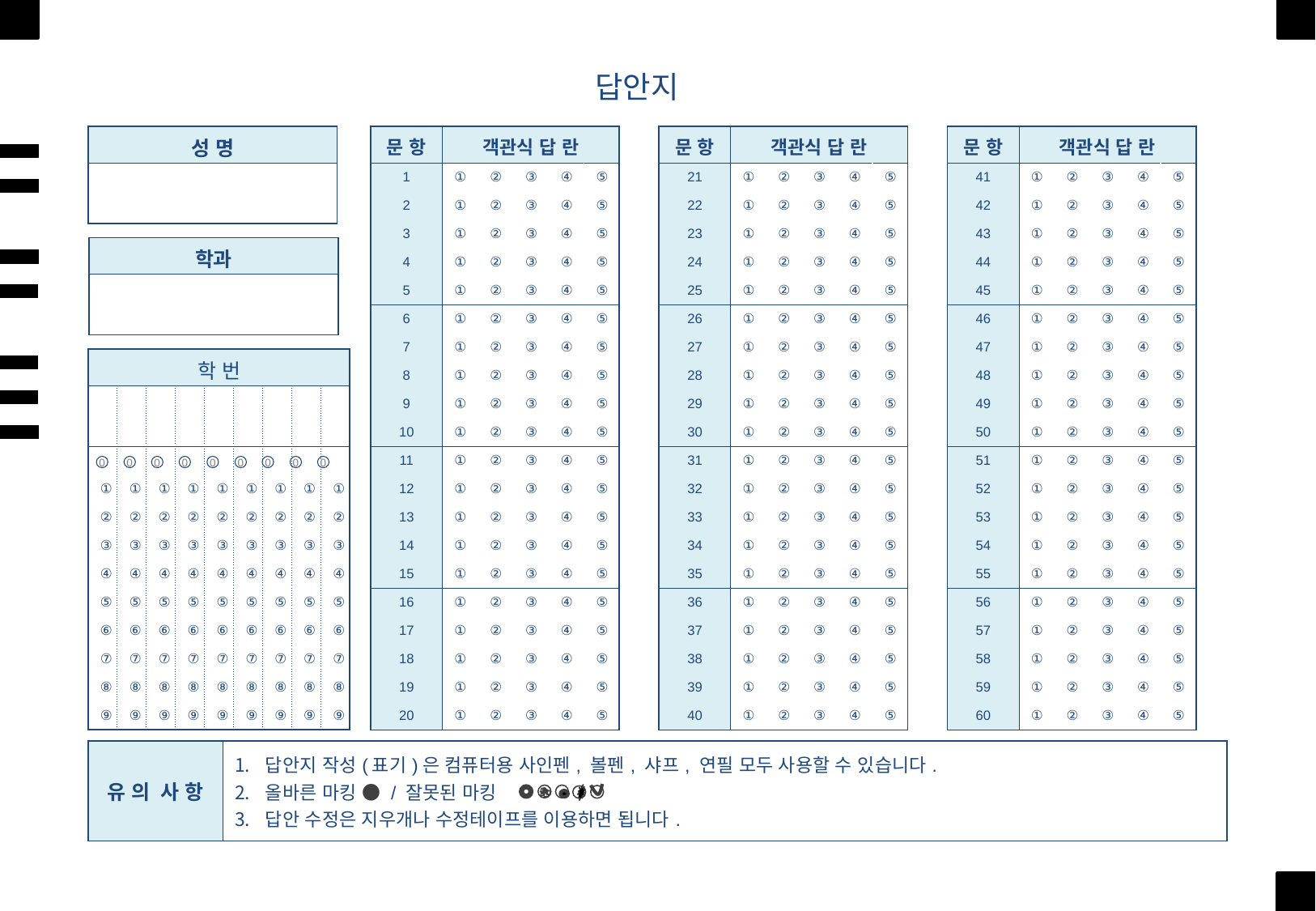

답안지
| 성 명 |
| --- |
|  |
| 문 항 | 객관식 답 란 |  |  |  |  |
| --- | --- | --- | --- | --- | --- |
| 1 | ① | ② | ③ | ④ | ⑤ |
| 2 | ① | ② | ③ | ④ | ⑤ |
| 3 | ① | ② | ③ | ④ | ⑤ |
| 4 | ① | ② | ③ | ④ | ⑤ |
| 5 | ① | ② | ③ | ④ | ⑤ |
| 6 | ① | ② | ③ | ④ | ⑤ |
| 7 | ① | ② | ③ | ④ | ⑤ |
| 8 | ① | ② | ③ | ④ | ⑤ |
| 9 | ① | ② | ③ | ④ | ⑤ |
| 10 | ① | ② | ③ | ④ | ⑤ |
| 11 | ① | ② | ③ | ④ | ⑤ |
| 12 | ① | ② | ③ | ④ | ⑤ |
| 13 | ① | ② | ③ | ④ | ⑤ |
| 14 | ① | ② | ③ | ④ | ⑤ |
| 15 | ① | ② | ③ | ④ | ⑤ |
| 16 | ① | ② | ③ | ④ | ⑤ |
| 17 | ① | ② | ③ | ④ | ⑤ |
| 18 | ① | ② | ③ | ④ | ⑤ |
| 19 | ① | ② | ③ | ④ | ⑤ |
| 20 | ① | ② | ③ | ④ | ⑤ |
| 문 항 | 객관식 답 란 |  |  |  |  |
| --- | --- | --- | --- | --- | --- |
| 21 | ① | ② | ③ | ④ | ⑤ |
| 22 | ① | ② | ③ | ④ | ⑤ |
| 23 | ① | ② | ③ | ④ | ⑤ |
| 24 | ① | ② | ③ | ④ | ⑤ |
| 25 | ① | ② | ③ | ④ | ⑤ |
| 26 | ① | ② | ③ | ④ | ⑤ |
| 27 | ① | ② | ③ | ④ | ⑤ |
| 28 | ① | ② | ③ | ④ | ⑤ |
| 29 | ① | ② | ③ | ④ | ⑤ |
| 30 | ① | ② | ③ | ④ | ⑤ |
| 31 | ① | ② | ③ | ④ | ⑤ |
| 32 | ① | ② | ③ | ④ | ⑤ |
| 33 | ① | ② | ③ | ④ | ⑤ |
| 34 | ① | ② | ③ | ④ | ⑤ |
| 35 | ① | ② | ③ | ④ | ⑤ |
| 36 | ① | ② | ③ | ④ | ⑤ |
| 37 | ① | ② | ③ | ④ | ⑤ |
| 38 | ① | ② | ③ | ④ | ⑤ |
| 39 | ① | ② | ③ | ④ | ⑤ |
| 40 | ① | ② | ③ | ④ | ⑤ |
| 문 항 | 객관식 답 란 |  |  |  |  |
| --- | --- | --- | --- | --- | --- |
| 41 | ① | ② | ③ | ④ | ⑤ |
| 42 | ① | ② | ③ | ④ | ⑤ |
| 43 | ① | ② | ③ | ④ | ⑤ |
| 44 | ① | ② | ③ | ④ | ⑤ |
| 45 | ① | ② | ③ | ④ | ⑤ |
| 46 | ① | ② | ③ | ④ | ⑤ |
| 47 | ① | ② | ③ | ④ | ⑤ |
| 48 | ① | ② | ③ | ④ | ⑤ |
| 49 | ① | ② | ③ | ④ | ⑤ |
| 50 | ① | ② | ③ | ④ | ⑤ |
| 51 | ① | ② | ③ | ④ | ⑤ |
| 52 | ① | ② | ③ | ④ | ⑤ |
| 53 | ① | ② | ③ | ④ | ⑤ |
| 54 | ① | ② | ③ | ④ | ⑤ |
| 55 | ① | ② | ③ | ④ | ⑤ |
| 56 | ① | ② | ③ | ④ | ⑤ |
| 57 | ① | ② | ③ | ④ | ⑤ |
| 58 | ① | ② | ③ | ④ | ⑤ |
| 59 | ① | ② | ③ | ④ | ⑤ |
| 60 | ① | ② | ③ | ④ | ⑤ |

| 학과 |
| --- |
|  |

| 학 번 |  |  | 사 번 |  |  |  |  |  |
| --- | --- | --- | --- | --- | --- | --- | --- | --- |
|  |  |  |  |  |  |  |  |  |
|  |  |  |  |  |  |  |  |  |
| ① | ① | ① | ① | ① | ① | ① | ① | ① |
| ② | ② | ② | ② | ② | ② | ② | ② | ② |
| ③ | ③ | ③ | ③ | ③ | ③ | ③ | ③ | ③ |
| ④ | ④ | ④ | ④ | ④ | ④ | ④ | ④ | ④ |
| ⑤ | ⑤ | ⑤ | ⑤ | ⑤ | ⑤ | ⑤ | ⑤ | ⑤ |
| ⑥ | ⑥ | ⑥ | ⑥ | ⑥ | ⑥ | ⑥ | ⑥ | ⑥ |
| ⑦ | ⑦ | ⑦ | ⑦ | ⑦ | ⑦ | ⑦ | ⑦ | ⑦ |
| ⑧ | ⑧ | ⑧ | ⑧ | ⑧ | ⑧ | ⑧ | ⑧ | ⑧ |
| ⑨ | ⑨ | ⑨ | ⑨ | ⑨ | ⑨ | ⑨ | ⑨ | ⑨ |

0
0
0
0
0
0
0
0
0
| 유 의 사 항 | 답안지 작성(표기)은 컴퓨터용 사인펜, 볼펜, 샤프, 연필 모두 사용할 수 있습니다. 올바른 마킹 ● / 잘못된 마킹 답안 수정은 지우개나 수정테이프를 이용하면 됩니다. |
| --- | --- |